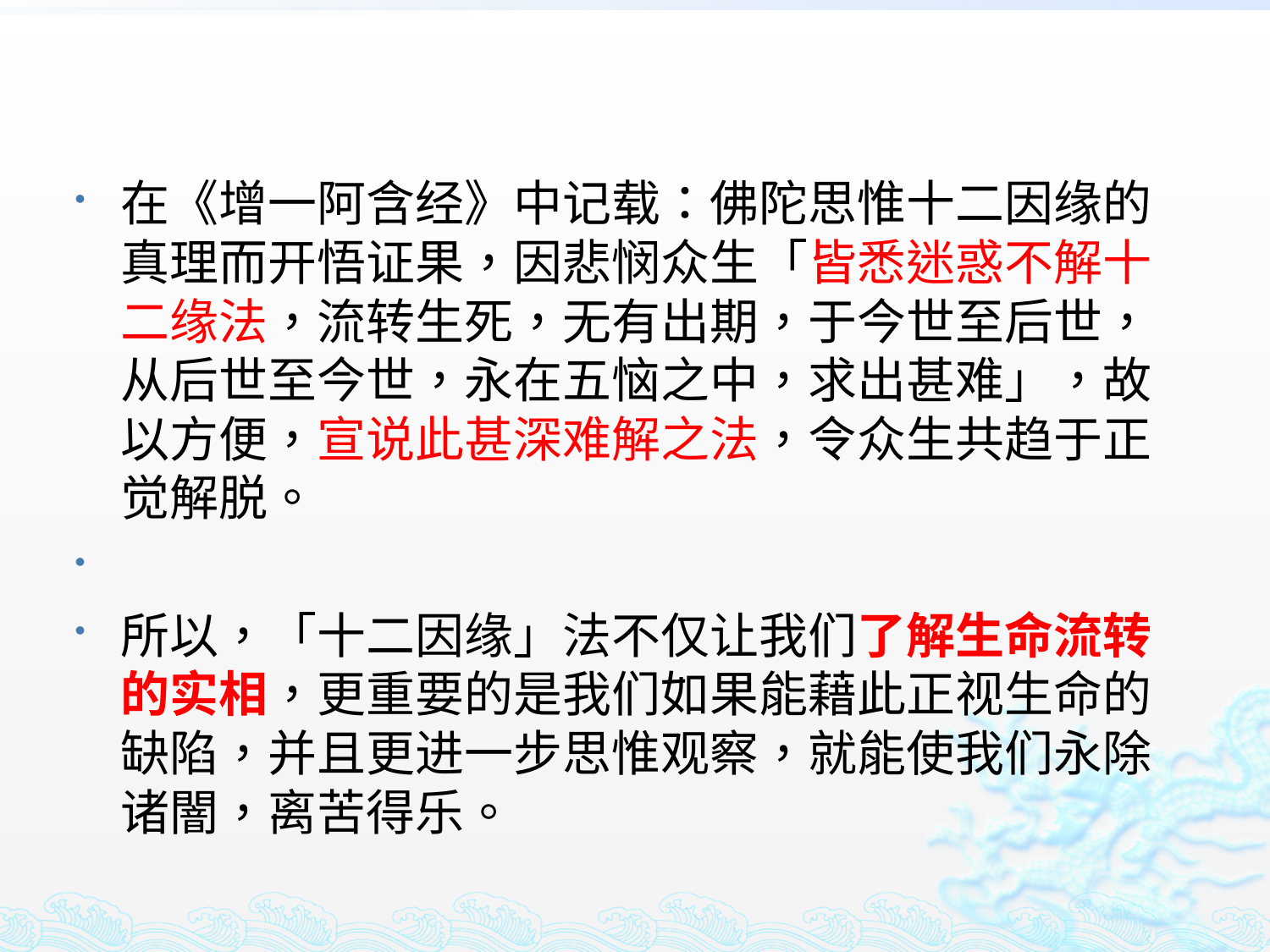

在《增一阿含经》中记载：佛陀思惟十二因缘的真理而开悟证果，因悲悯众生「皆悉迷惑不解十二缘法，流转生死，无有出期，于今世至后世，从后世至今世，永在五恼之中，求出甚难」，故以方便，宣说此甚深难解之法，令众生共趋于正觉解脱。

所以，「十二因缘」法不仅让我们了解生命流转的实相，更重要的是我们如果能藉此正视生命的缺陷，并且更进一步思惟观察，就能使我们永除诸闇，离苦得乐。